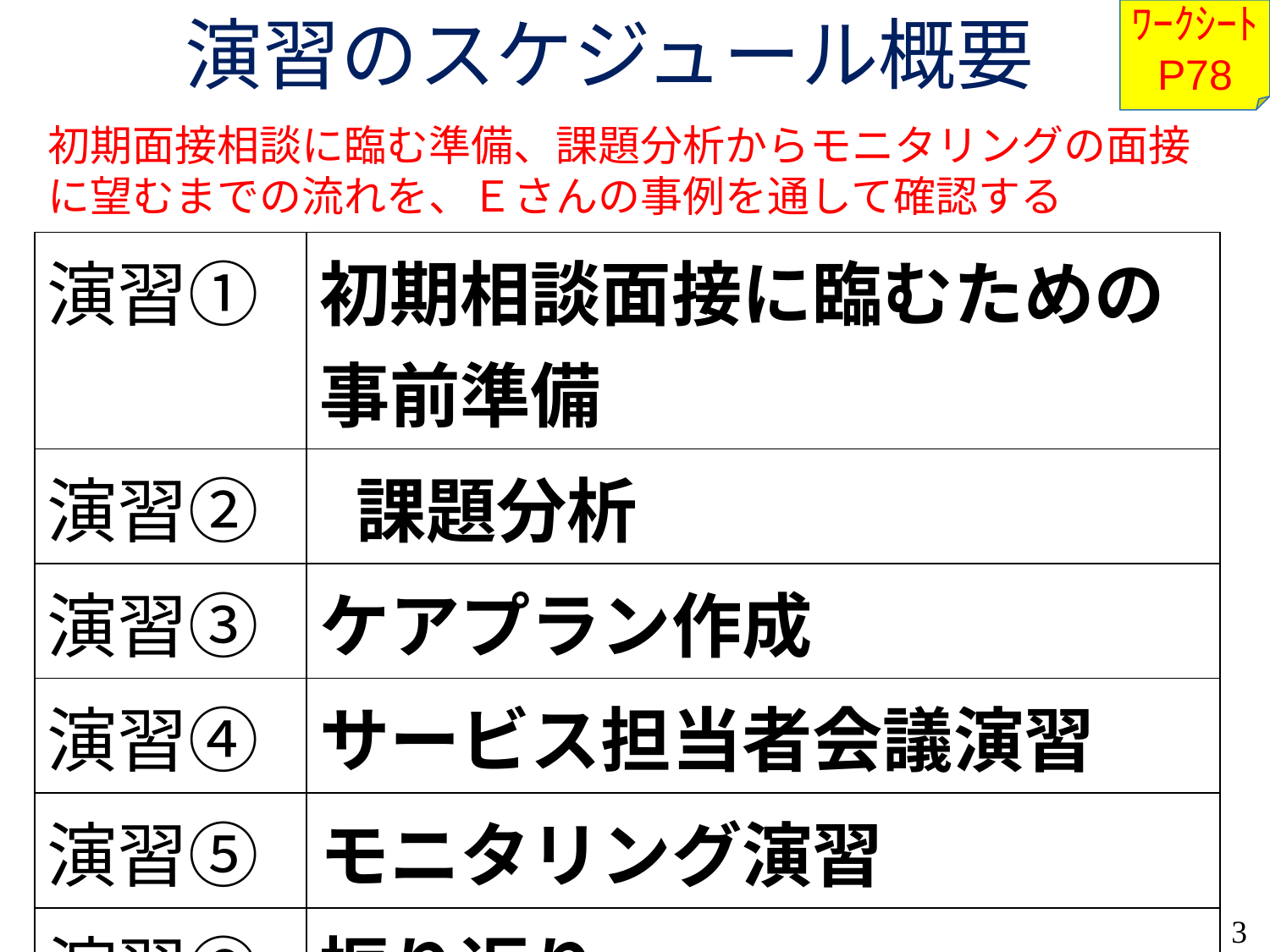

演習のスケジュール概要
ﾜｰｸｼｰﾄ
P78
初期面接相談に臨む準備、課題分析からモニタリングの面接に望むまでの流れを、Ｅさんの事例を通して確認する
| 演習① | 初期相談面接に臨むための事前準備 |
| --- | --- |
| 演習② | 課題分析 |
| 演習③ | ケアプラン作成 |
| 演習④ | サービス担当者会議演習 |
| 演習⑤ | モニタリング演習 |
| 演習⑥ | 振り返り 学習課題を明確にし、自己研鑽の動機付けを行う |
3